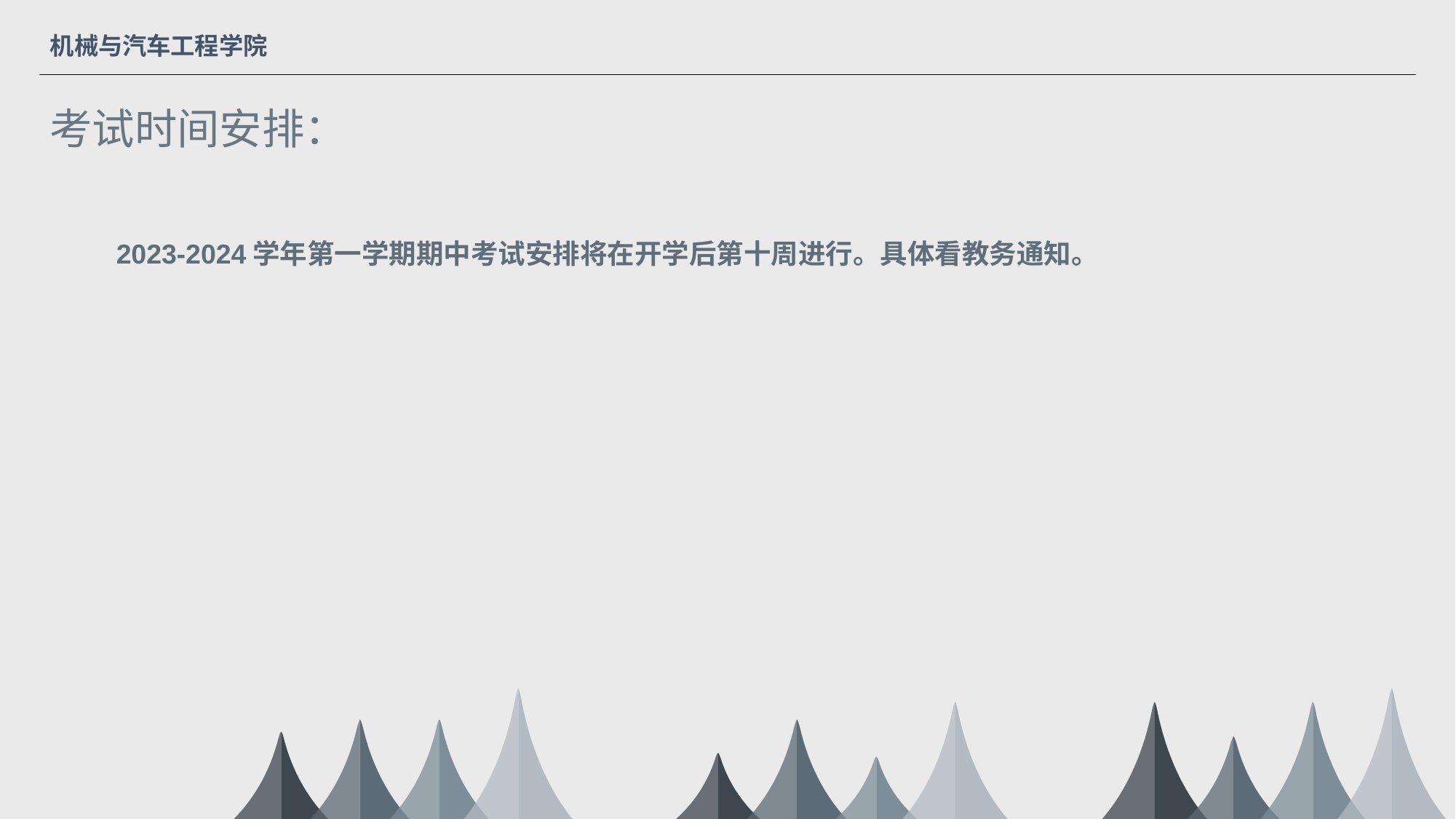

机械与汽车工程学院
考试时间安排：

2023-2024学年第一学期期中考试安排将在开学后第十周进行。具体看教务通知。

Corn
Rice
Oat
Fish
Corn
Rice
Oat
Fish
Corn
Rice
Oat
Fish